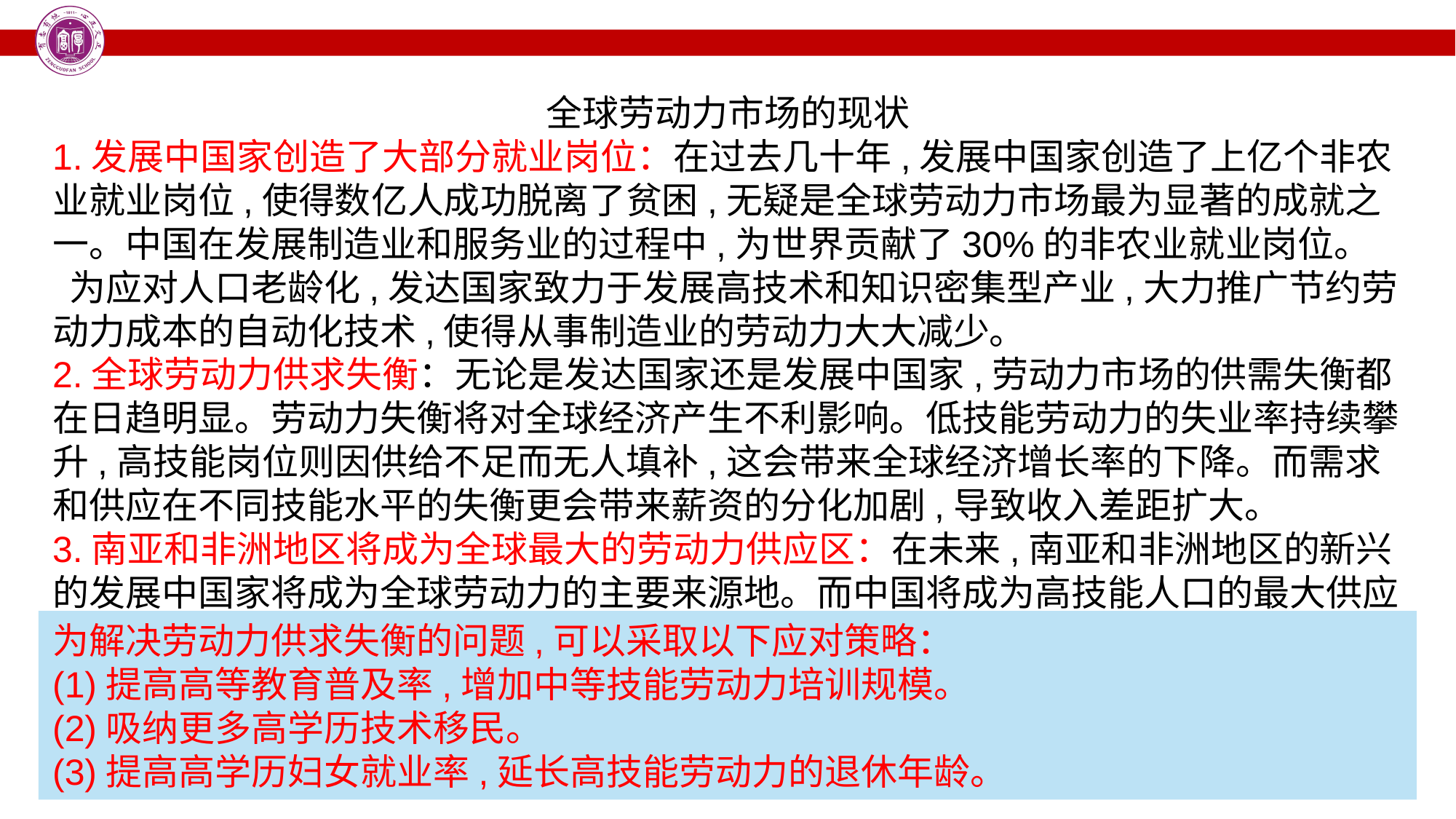

全球劳动力市场的现状
1.发展中国家创造了大部分就业岗位：在过去几十年,发展中国家创造了上亿个非农业就业岗位,使得数亿人成功脱离了贫困,无疑是全球劳动力市场最为显著的成就之一。中国在发展制造业和服务业的过程中,为世界贡献了30%的非农业就业岗位。
 为应对人口老龄化,发达国家致力于发展高技术和知识密集型产业,大力推广节约劳动力成本的自动化技术,使得从事制造业的劳动力大大减少。
2.全球劳动力供求失衡：无论是发达国家还是发展中国家,劳动力市场的供需失衡都在日趋明显。劳动力失衡将对全球经济产生不利影响。低技能劳动力的失业率持续攀升,高技能岗位则因供给不足而无人填补,这会带来全球经济增长率的下降。而需求和供应在不同技能水平的失衡更会带来薪资的分化加剧,导致收入差距扩大。
3.南亚和非洲地区将成为全球最大的劳动力供应区：在未来,南亚和非洲地区的新兴的发展中国家将成为全球劳动力的主要来源地。而中国将成为高技能人口的最大供应国。
4.中国将面临人口减少和人口老龄化带来的一系列问题：现今中国的劳动力结构发生了重大改变。中国一贯重视提高全国农业和城市劳动力的教育,同时也大幅度提高了中国高等教育的覆盖率。未来中国劳动力总量可能年均增长率下降至0.5%,而人口老龄化等因素也将给劳动力市场带来新的挑战。
为解决劳动力供求失衡的问题,可以采取以下应对策略：
(1)提高高等教育普及率,增加中等技能劳动力培训规模。
(2)吸纳更多高学历技术移民。
(3)提高高学历妇女就业率,延长高技能劳动力的退休年龄。